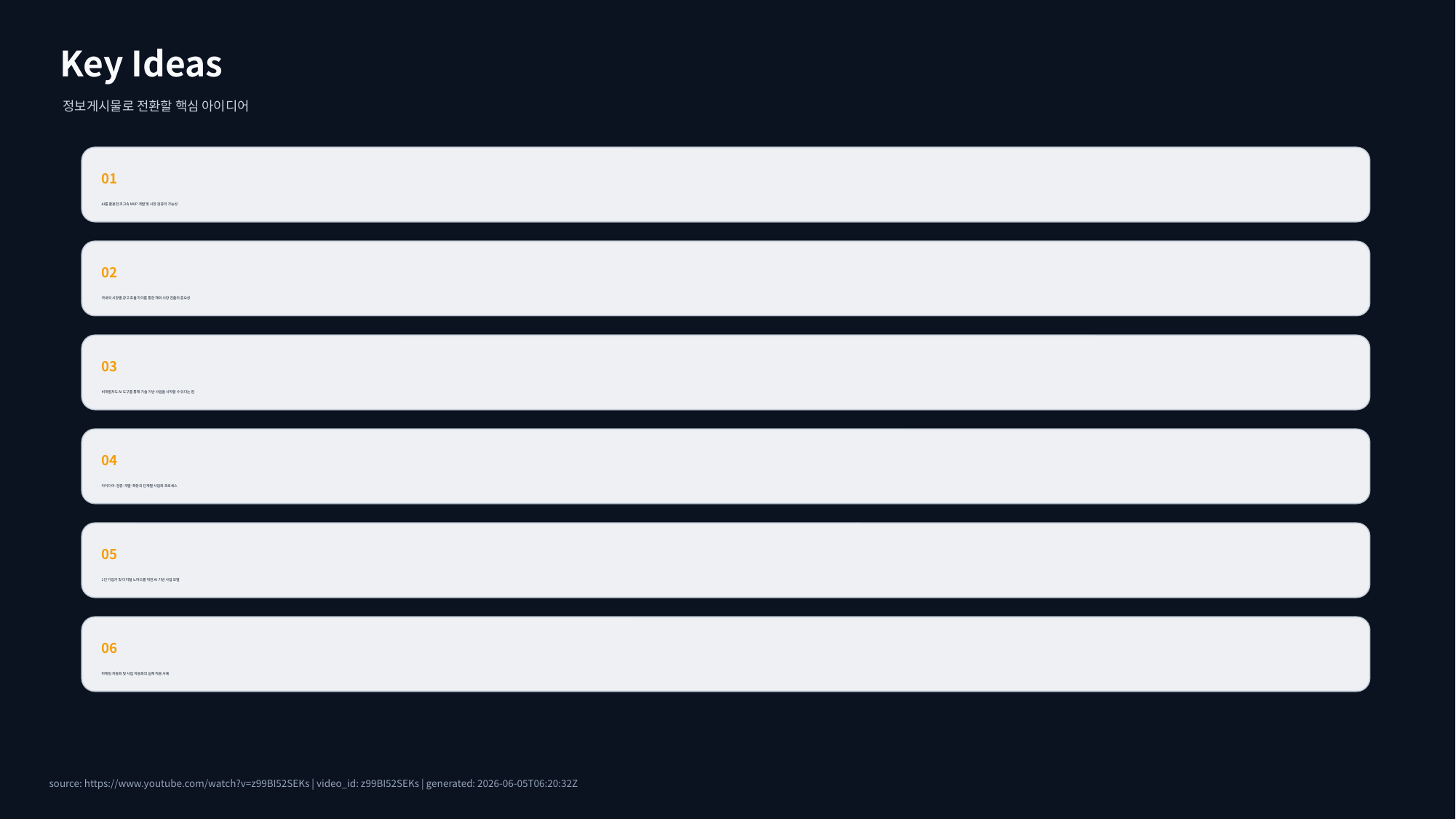

Key Ideas
정보게시물로 전환할 핵심 아이디어

01
AI를 활용한 초고속 MVP 개발 및 시장 검증의 가능성

02
국내외 시장별 광고 효율 차이를 통한 해외 시장 진출의 중요성

03
비개발자도 AI 도구를 통해 기술 기반 사업을 시작할 수 있다는 점

04
아이디어-검증-개발-확장의 단계별 사업화 프로세스

05
1인 기업가 및 디지털 노마드를 위한 AI 기반 사업 모델

06
마케팅 자동화 및 사업 자동화의 실제 적용 사례
source: https://www.youtube.com/watch?v=z99BI52SEKs | video_id: z99BI52SEKs | generated: 2026-06-05T06:20:32Z